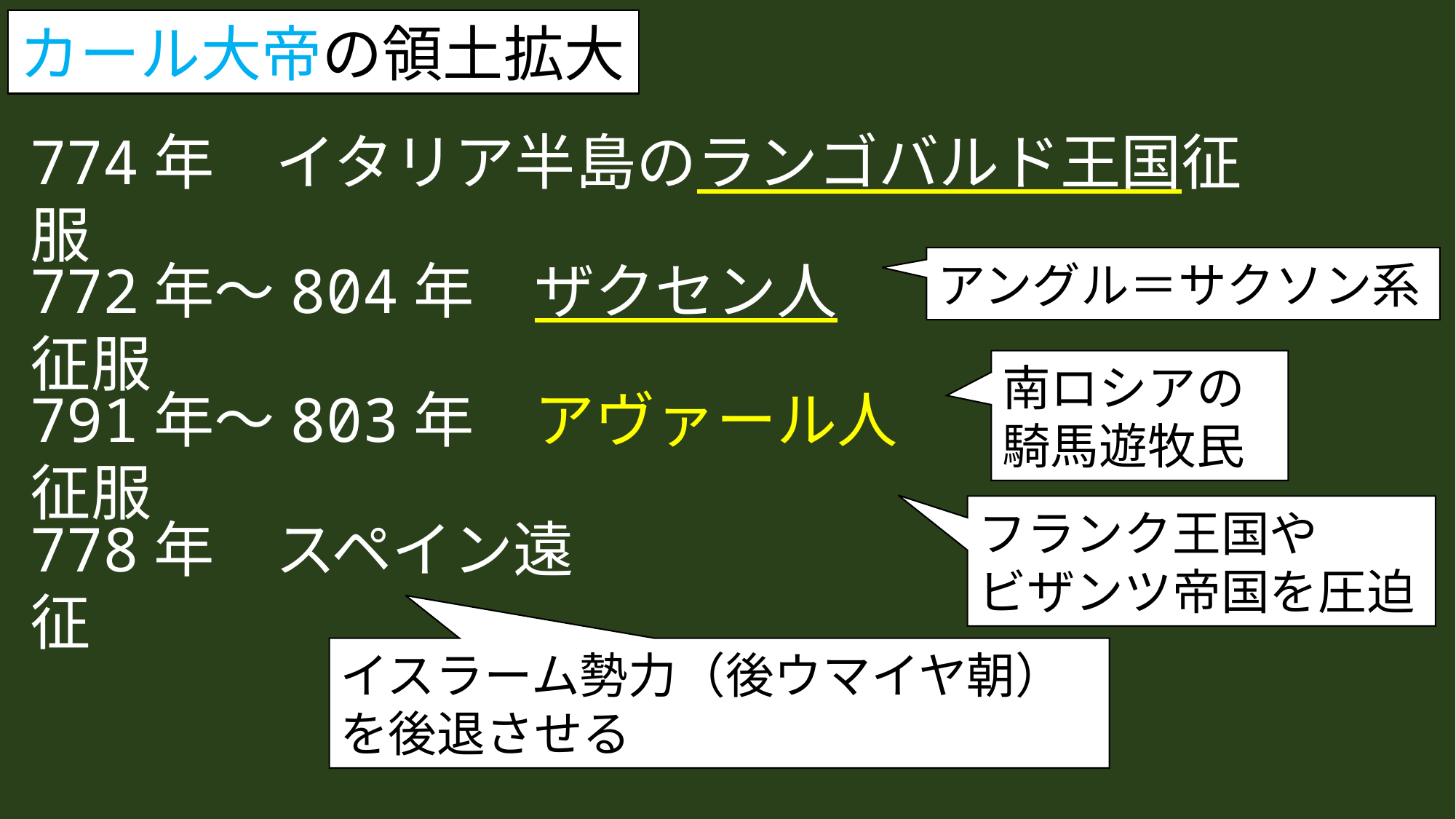

カール大帝の領土拡大
774年　イタリア半島のランゴバルド王国征服
772年～804年　ザクセン人征服
アングル＝サクソン系
南ロシアの
騎馬遊牧民
791年～803年　アヴァール人征服
フランク王国や
ビザンツ帝国を圧迫
778年　スペイン遠征
イスラーム勢力（後ウマイヤ朝）を後退させる